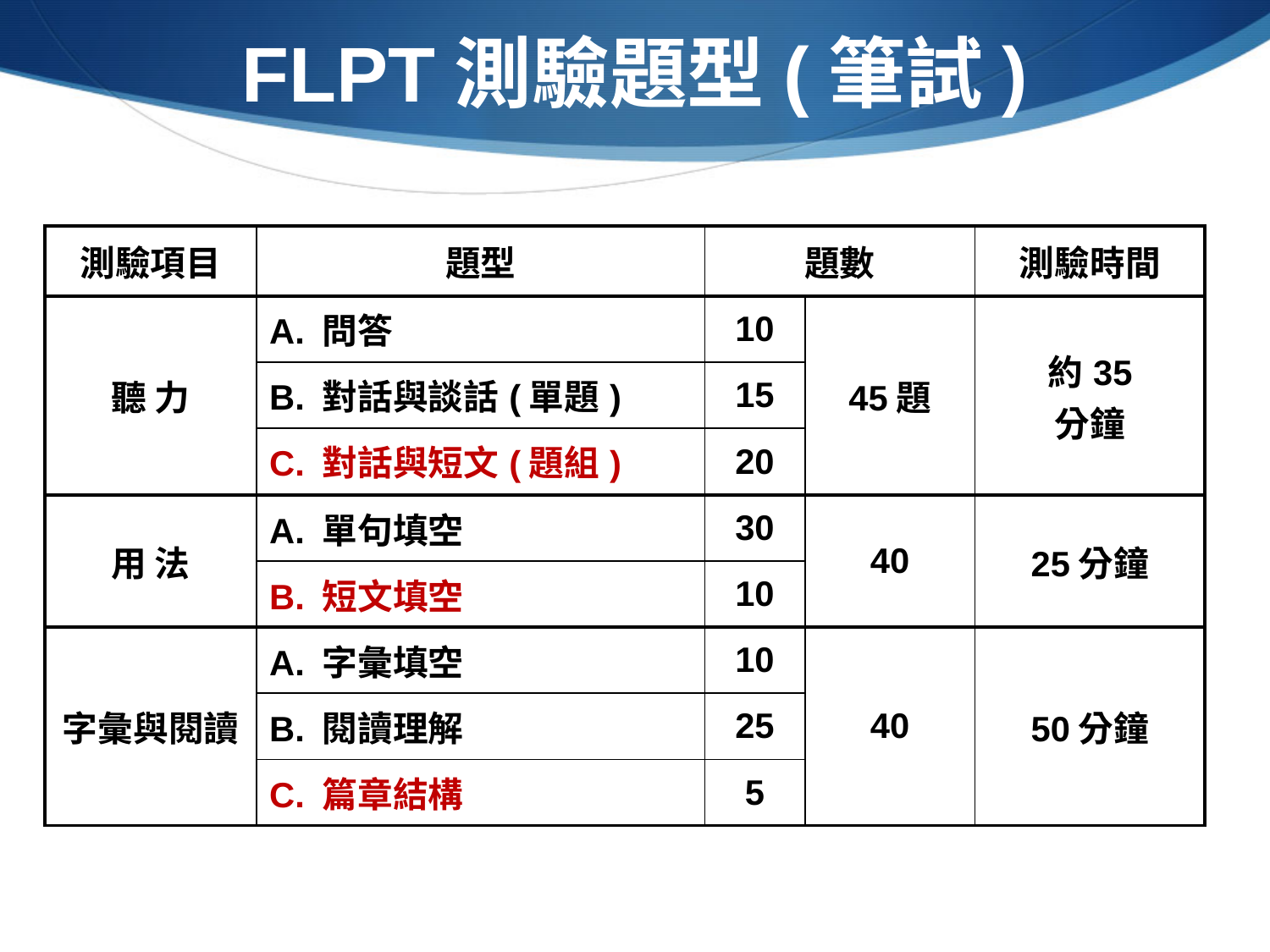

FLPT測驗題型(筆試)
| 測驗項目 | 題型 | 題數 |  | 測驗時間 |
| --- | --- | --- | --- | --- |
| 聽 力 | A. 問答 | 10 | 45題 | 約35 分鐘 |
|  | B. 對話與談話(單題) | 15 |  |  |
|  | C. 對話與短文(題組) | 20 |  |  |
| 用 法 | A. 單句填空 | 30 | 40 | 25分鐘 |
|  | B. 短文填空 | 10 |  |  |
| 字彙與閱讀 | A. 字彙填空 | 10 | 40 | 50分鐘 |
|  | B. 閱讀理解 | 25 |  |  |
|  | C. 篇章結構 | 5 |  |  |